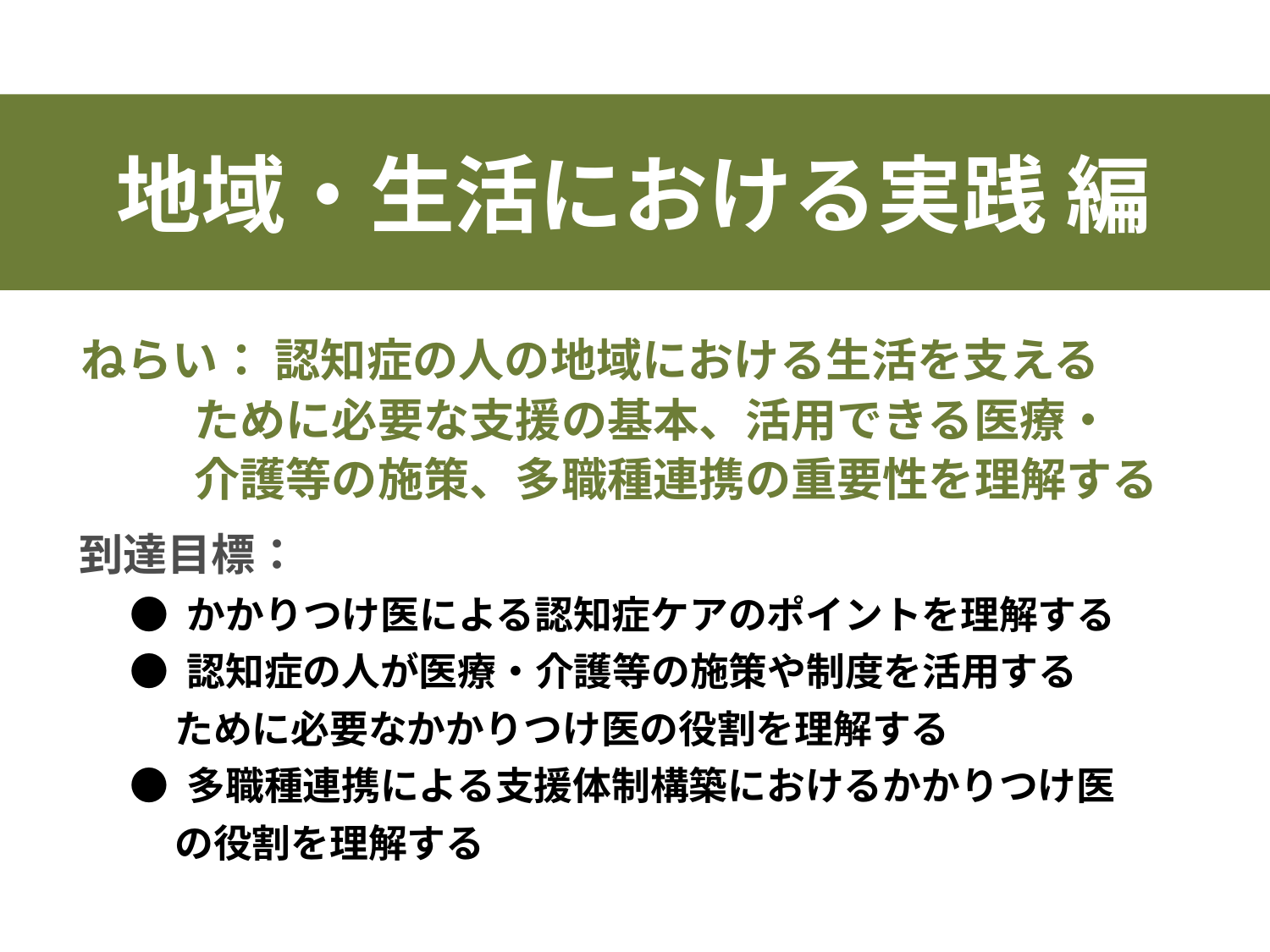

地域・生活における実践 編
 ねらい： 認知症の人の地域における生活を支える
            ために必要な支援の基本、活用できる医療・
            介護等の施策、多職種連携の重要性を理解する
 到達目標：
        ● かかりつけ医による認知症ケアのポイントを理解する
        ● 認知症の人が医療・介護等の施策や制度を活用する
            ために必要なかかりつけ医の役割を理解する
        ● 多職種連携による支援体制構築におけるかかりつけ医
            の役割を理解する